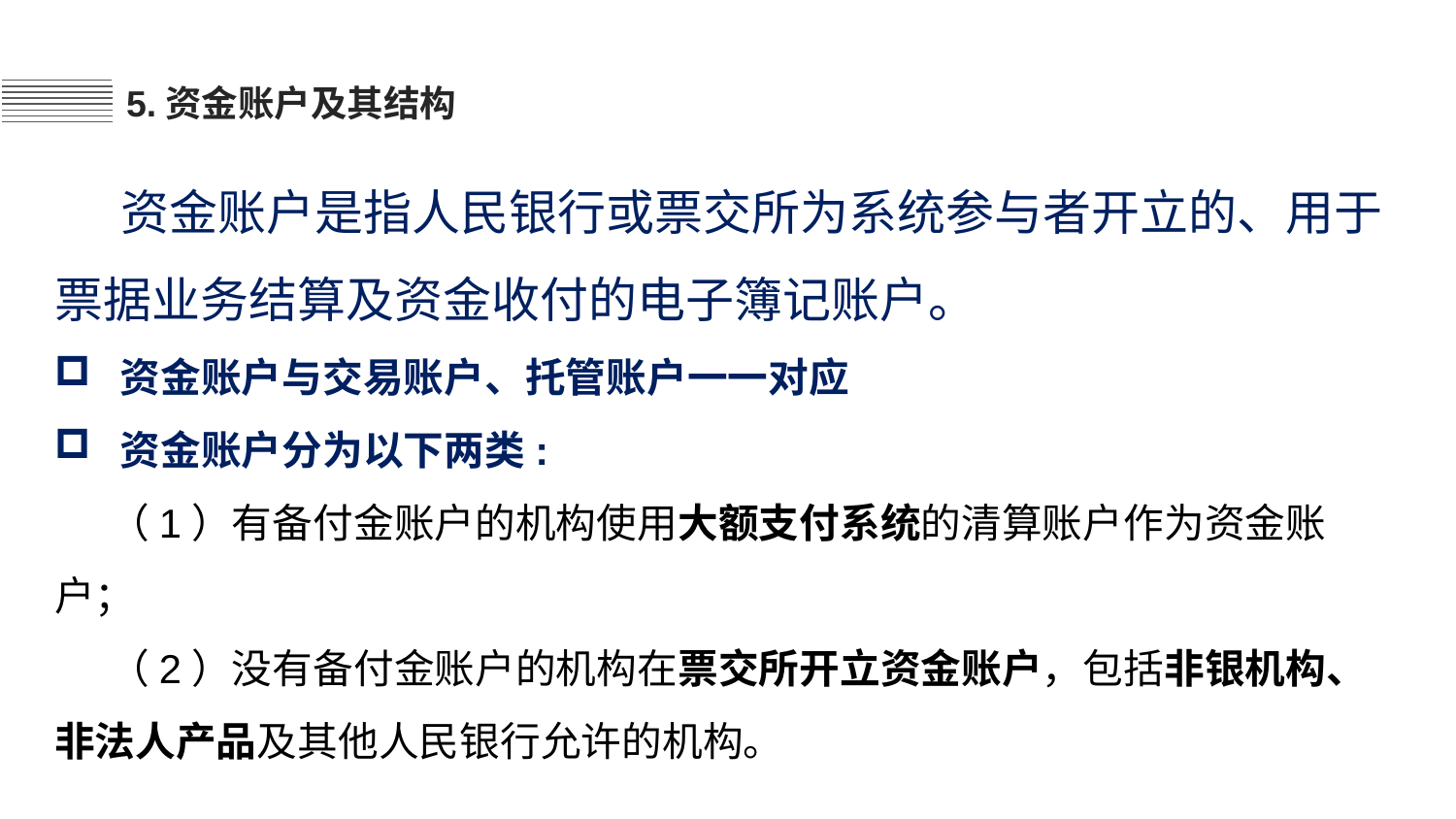

5.资金账户及其结构
     资金账户是指人民银行或票交所为系统参与者开立的、用于票据业务结算及资金收付的电子簿记账户。
  资金账户与交易账户、托管账户一一对应
  资金账户分为以下两类:
     （1）有备付金账户的机构使用大额支付系统的清算账户作为资金账户；
     （2）没有备付金账户的机构在票交所开立资金账户，包括非银机构、非法人产品及其他人民银行允许的机构。